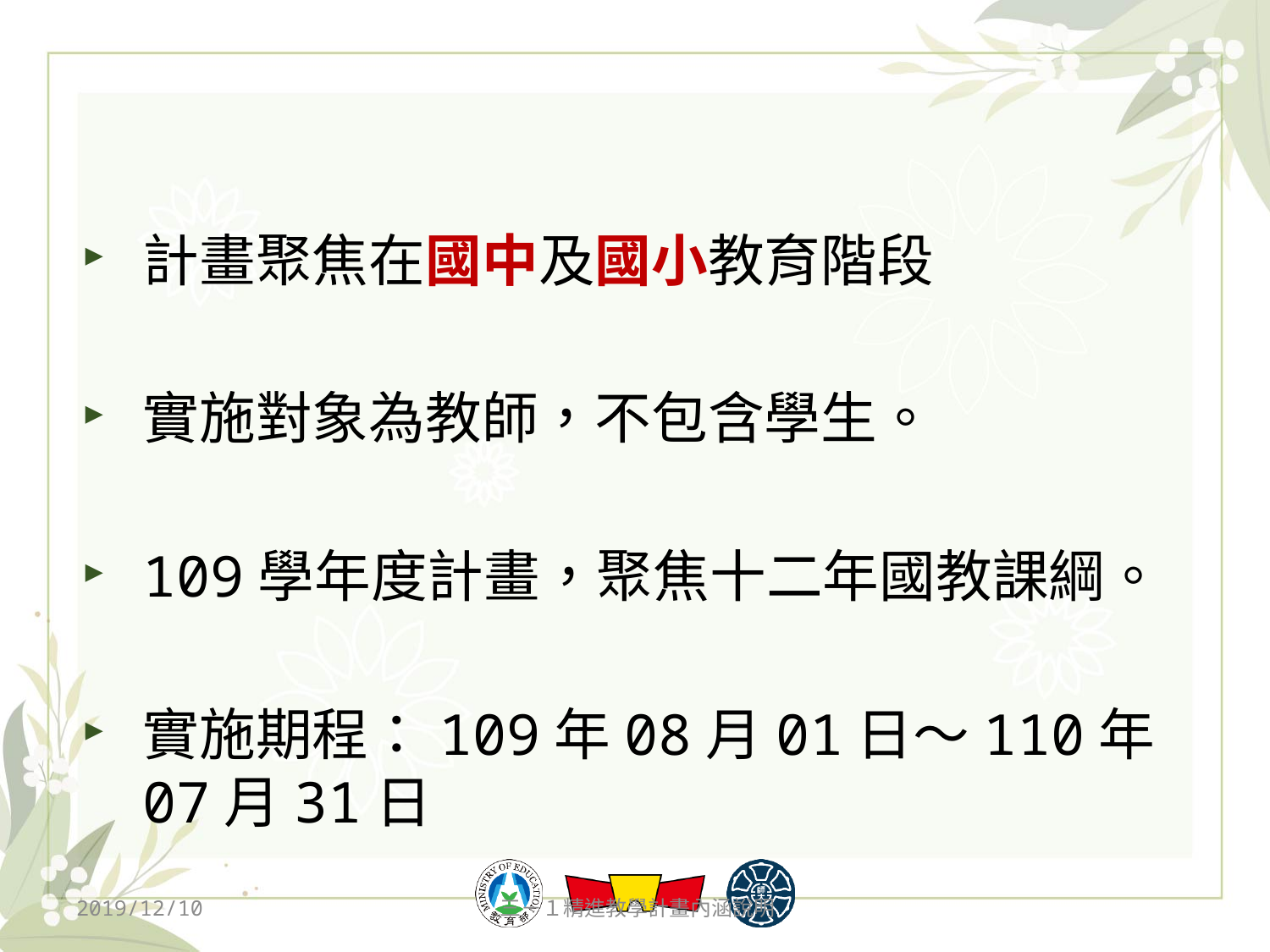

#
計畫聚焦在國中及國小教育階段

實施對象為教師，不包含學生。

109學年度計畫，聚焦十二年國教課綱。

實施期程：109年08月01日～110年07月31日

2019/12/10
三－１精進教學計畫內涵說明